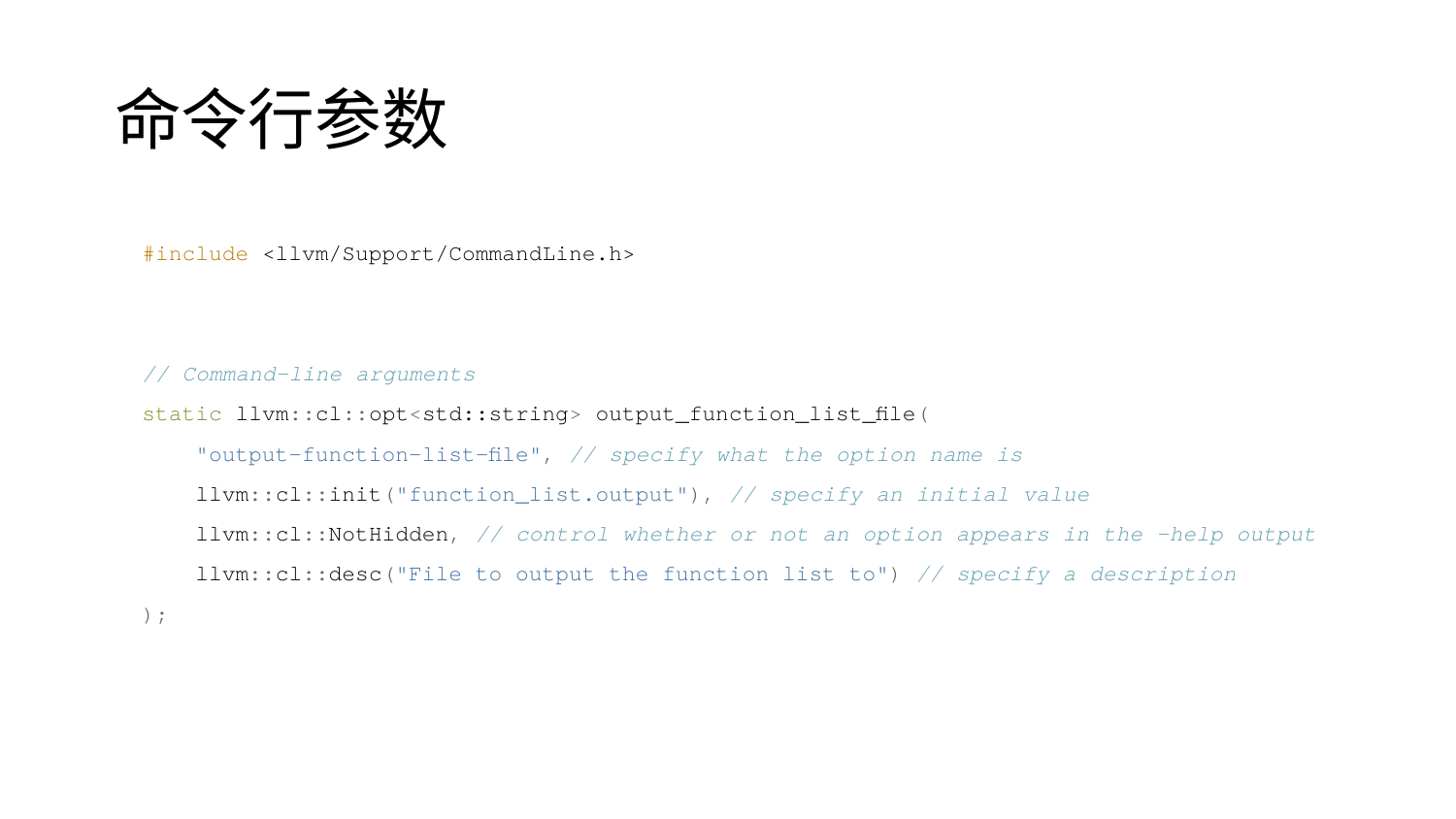

# 命令行参数
#include <llvm/Support/CommandLine.h>
// Command-line arguments
static llvm::cl::opt<std::string> output_function_list_file(
    "output-function-list-file", // specify what the option name is
    llvm::cl::init("function_list.output"), // specify an initial value
    llvm::cl::NotHidden, // control whether or not an option appears in the -help output
    llvm::cl::desc("File to output the function list to") // specify a description
);